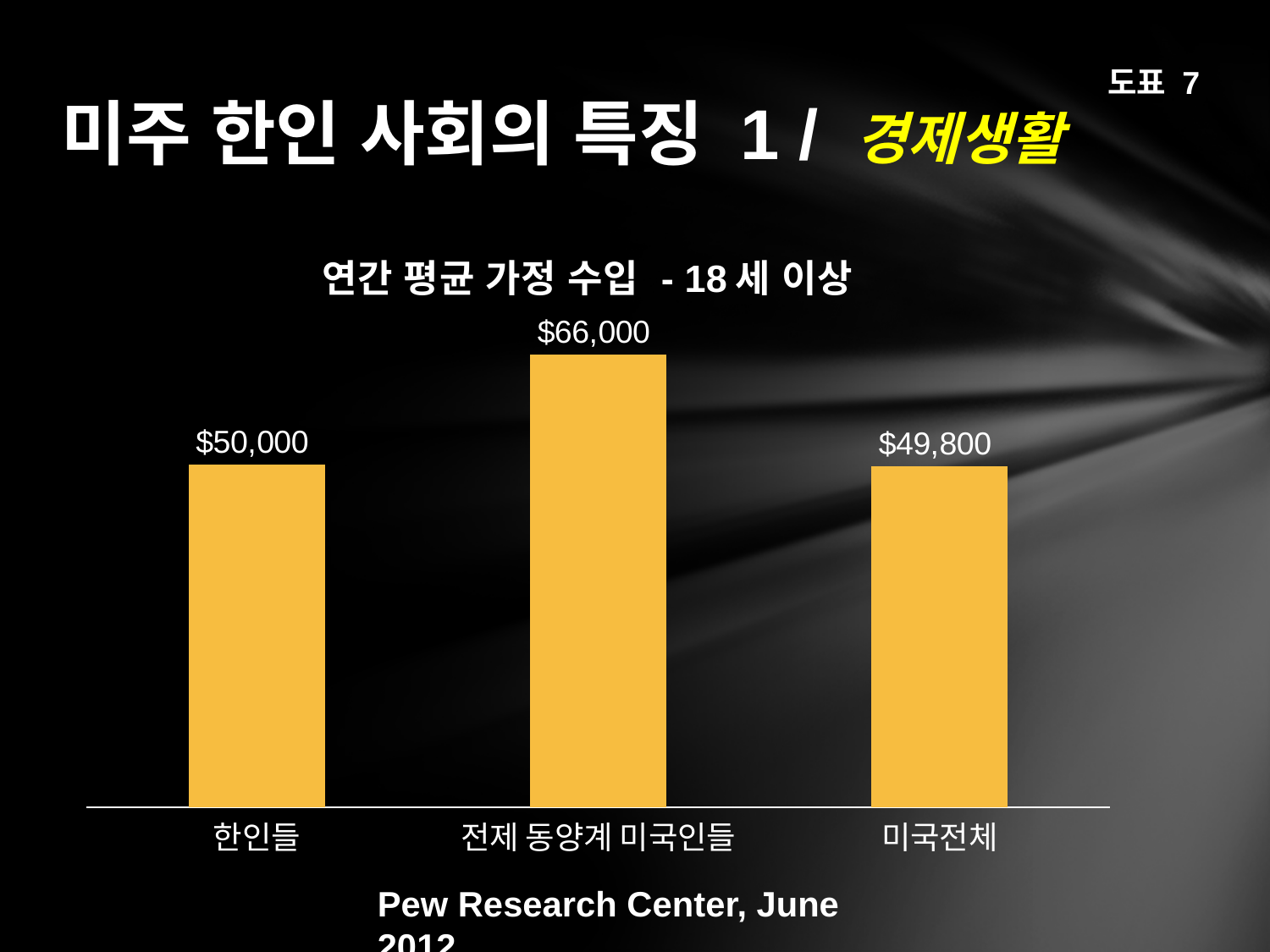

# 미주 한인 사회의 특징 1 / 경제생활
도표 7

### Chart: 연간 평균 가정 수입 - 18세 이상

| Category | Column1 |
|---|---|
| 한인들 | 50000.0 |
| 전제 동양계 미국인들 | 66000.0 |
| 미국전체 | 49800.0 |
Pew Research Center, June 2012